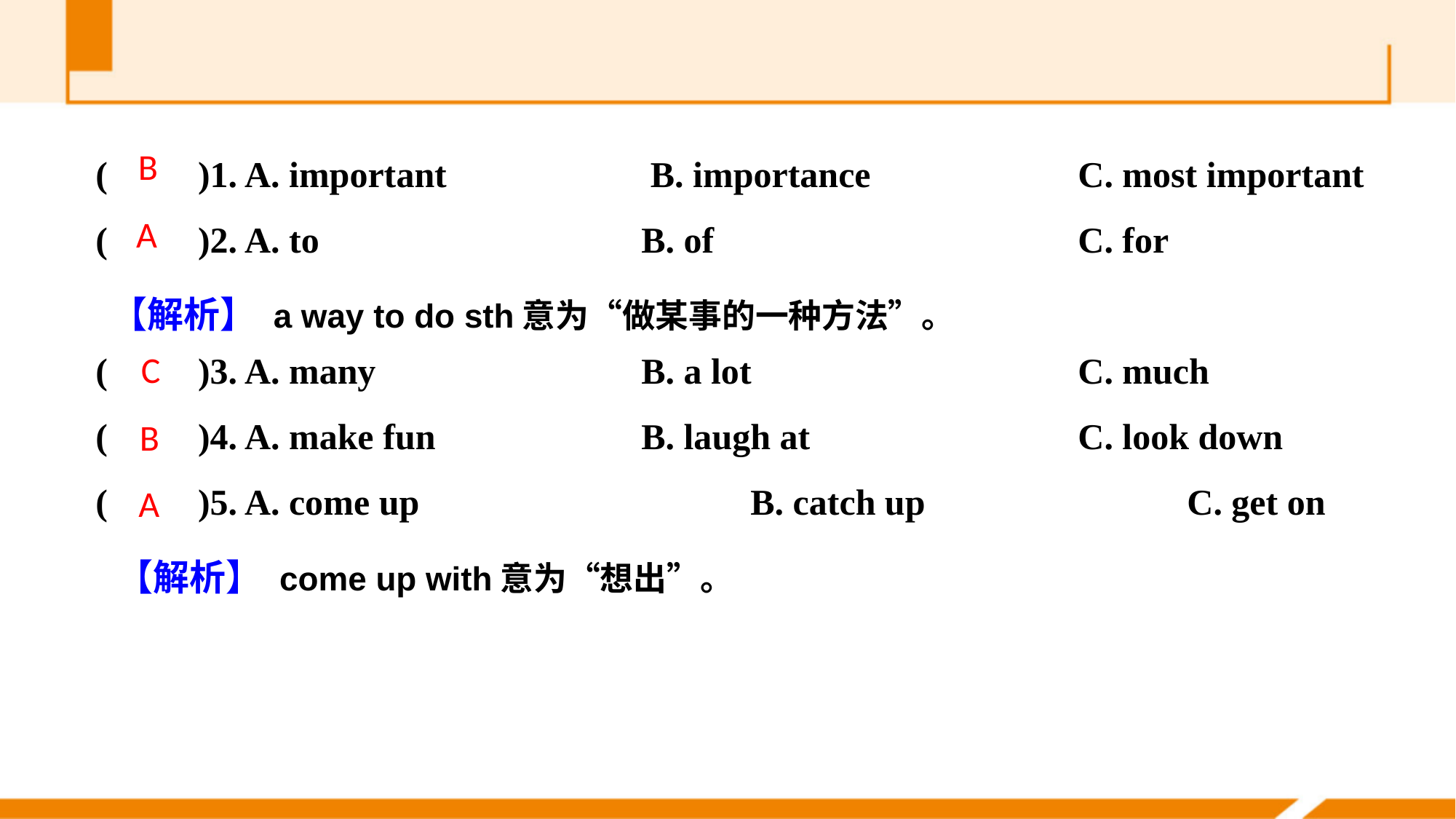

(　　)1. A. important 		 B. importance		C. most important
(　　)2. A. to  			B. of  				C. for

(　　)3. A. many  			B. a lot  			C. much
(　　)4. A. make fun  		B. laugh at  			C. look down
(　　)5. A. come up  			B. catch up  			C. get on
B
A
【解析】 a way to do sth意为“做某事的一种方法”。
C
B
A
【解析】 come up with意为“想出”。